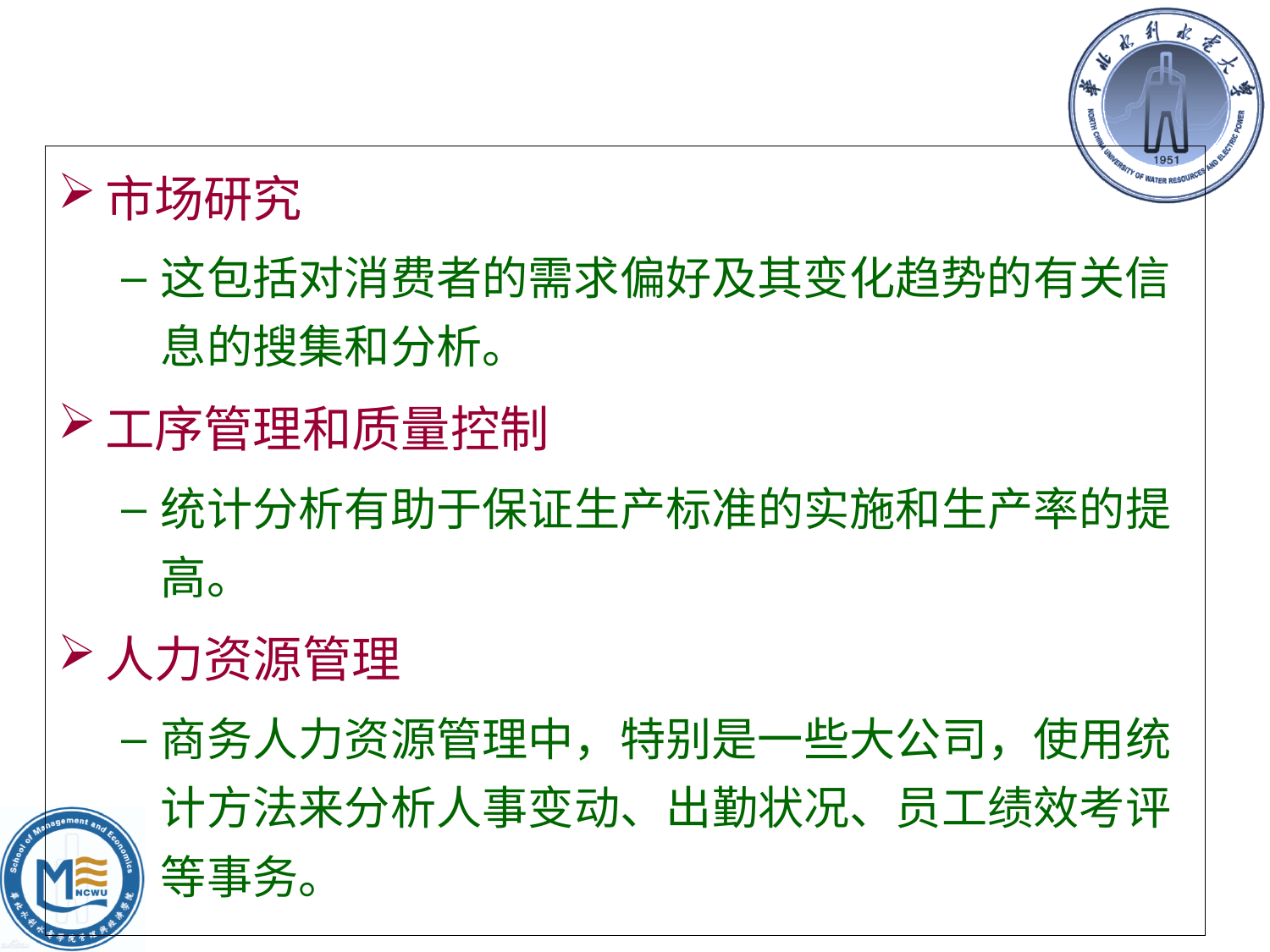

市场研究
这包括对消费者的需求偏好及其变化趋势的有关信息的搜集和分析。
工序管理和质量控制
统计分析有助于保证生产标准的实施和生产率的提高。
人力资源管理
商务人力资源管理中，特别是一些大公司，使用统计方法来分析人事变动、出勤状况、员工绩效考评等事务。